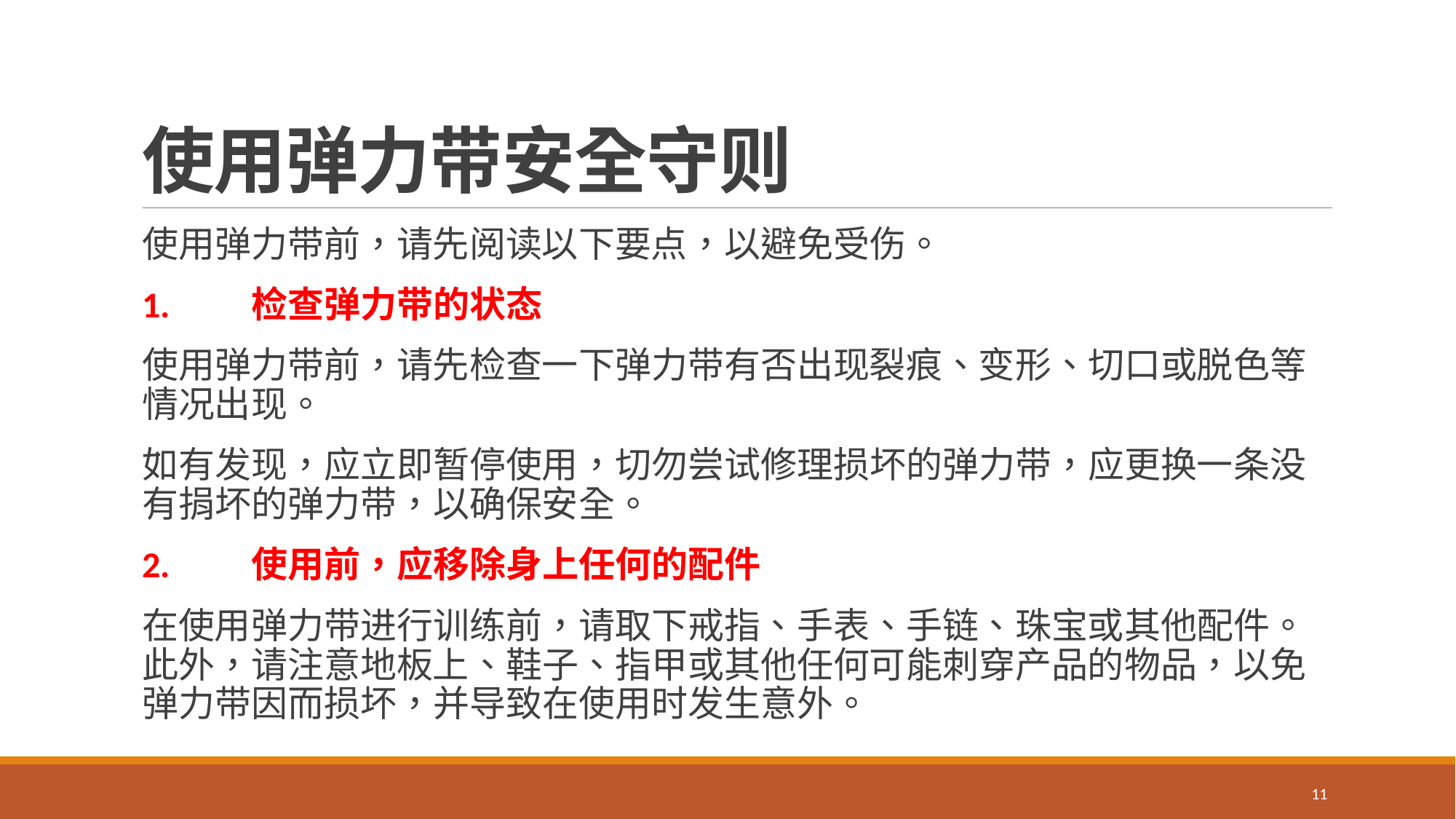

# 使用弹力带安全守则
使用弹力带前，请先阅读以下要点，以避免受伤。
1.	检查弹力带的状态
使用弹力带前，请先检查一下弹力带有否出现裂痕、变形、切口或脱色等情况出现。
如有发现，应立即暂停使用，切勿尝试修理损坏的弹力带，应更换一条没有捐坏的弹力带，以确保安全。
2.	使用前，应移除身上任何的配件
在使用弹力带进行训练前，请取下戒指、手表、手链、珠宝或其他配件。此外，请注意地板上、鞋子、指甲或其他任何可能刺穿产品的物品，以免弹力带因而损坏，并导致在使用时发生意外。

11